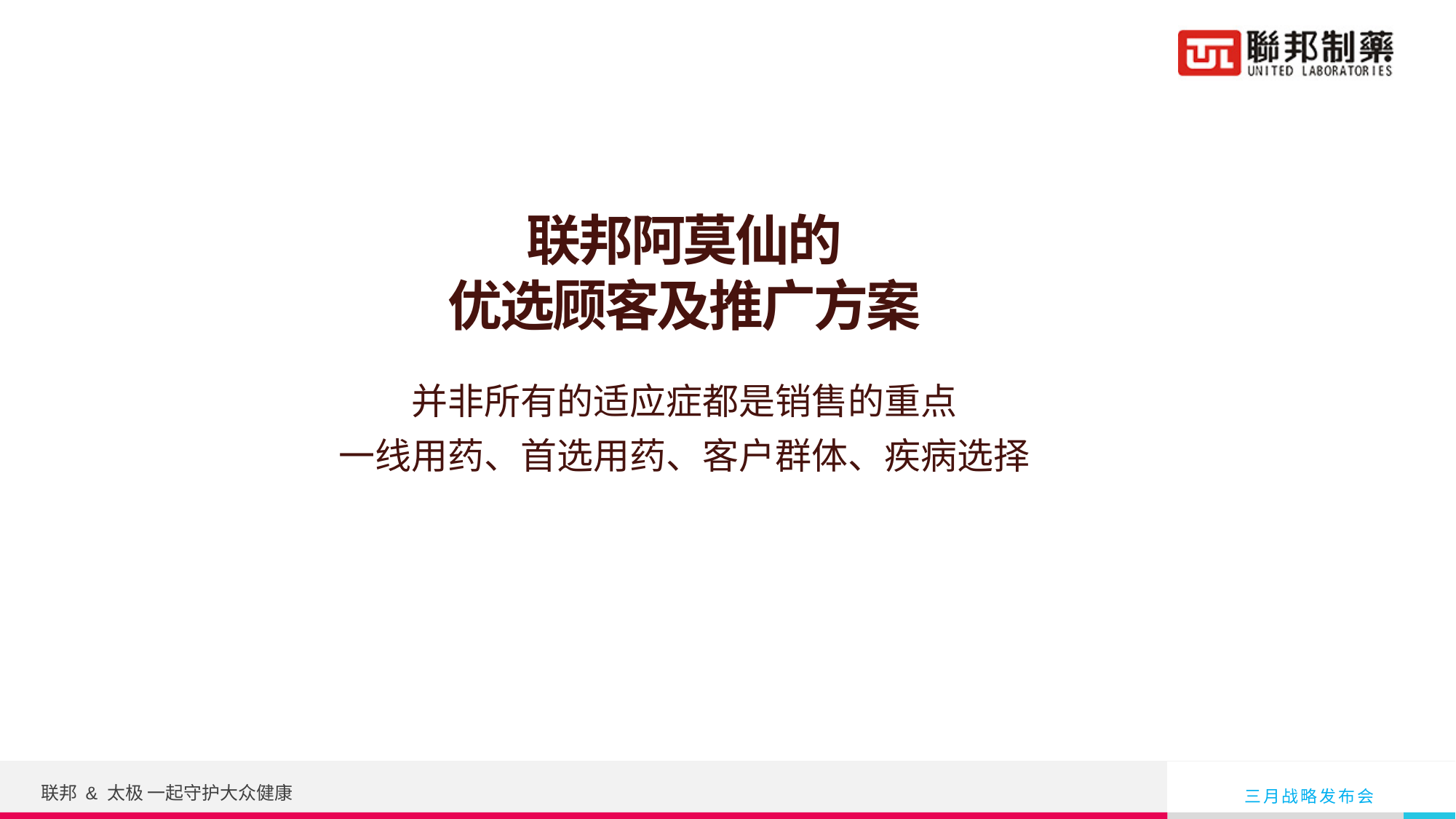

# 联邦阿莫仙的 优选顾客及推广方案
并非所有的适应症都是销售的重点
一线用药、首选用药、客户群体、疾病选择
联邦 & 太极 一起守护大众健康